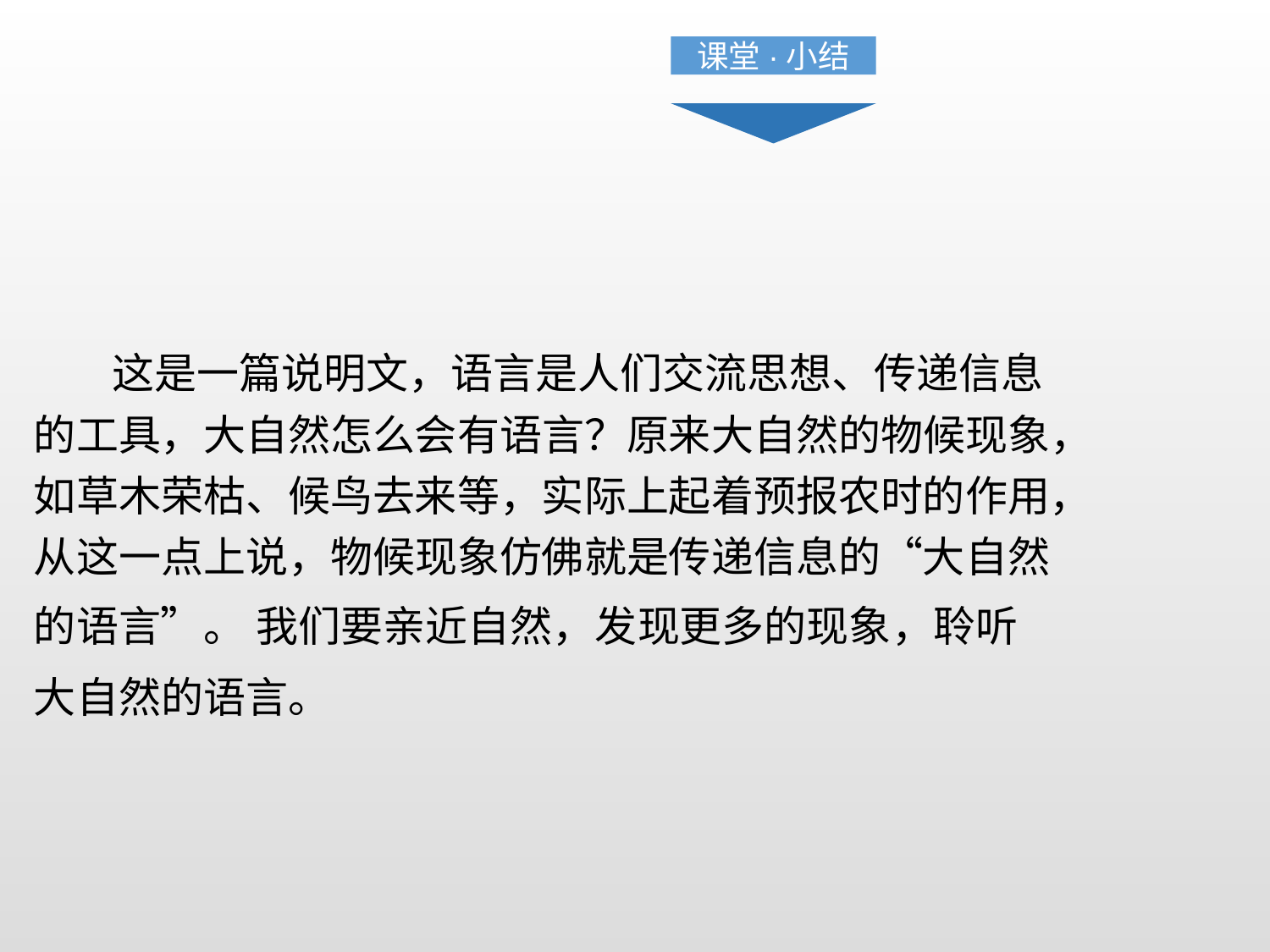

课堂·小结

      这是一篇说明文，语言是人们交流思想、传递信息的工具，大自然怎么会有语言？原来大自然的物候现象，如草木荣枯、候鸟去来等，实际上起着预报农时的作用，从这一点上说，物候现象仿佛就是传递信息的“大自然的语言”。 我们要亲近自然，发现更多的现象，聆听大自然的语言。